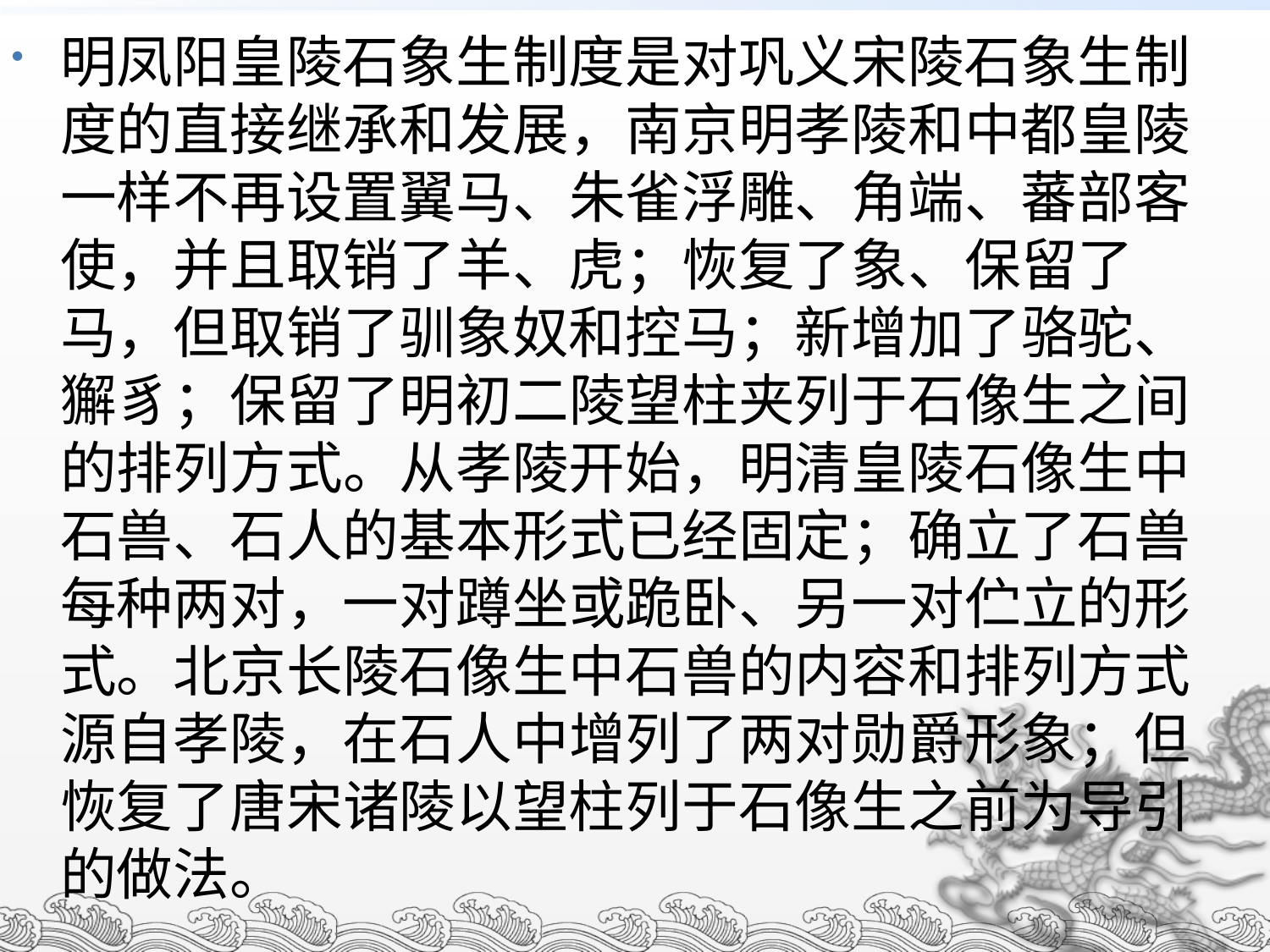

明凤阳皇陵石象生制度是对巩义宋陵石象生制度的直接继承和发展，南京明孝陵和中都皇陵一样不再设置翼马、朱雀浮雕、角端、蕃部客使，并且取销了羊、虎；恢复了象、保留了马，但取销了驯象奴和控马；新增加了骆驼、獬豸；保留了明初二陵望柱夹列于石像生之间的排列方式。从孝陵开始，明清皇陵石像生中石兽、石人的基本形式已经固定；确立了石兽每种两对，一对蹲坐或跪卧、另一对伫立的形式。北京长陵石像生中石兽的内容和排列方式源自孝陵，在石人中增列了两对勋爵形象；但恢复了唐宋诸陵以望柱列于石像生之前为导引的做法。